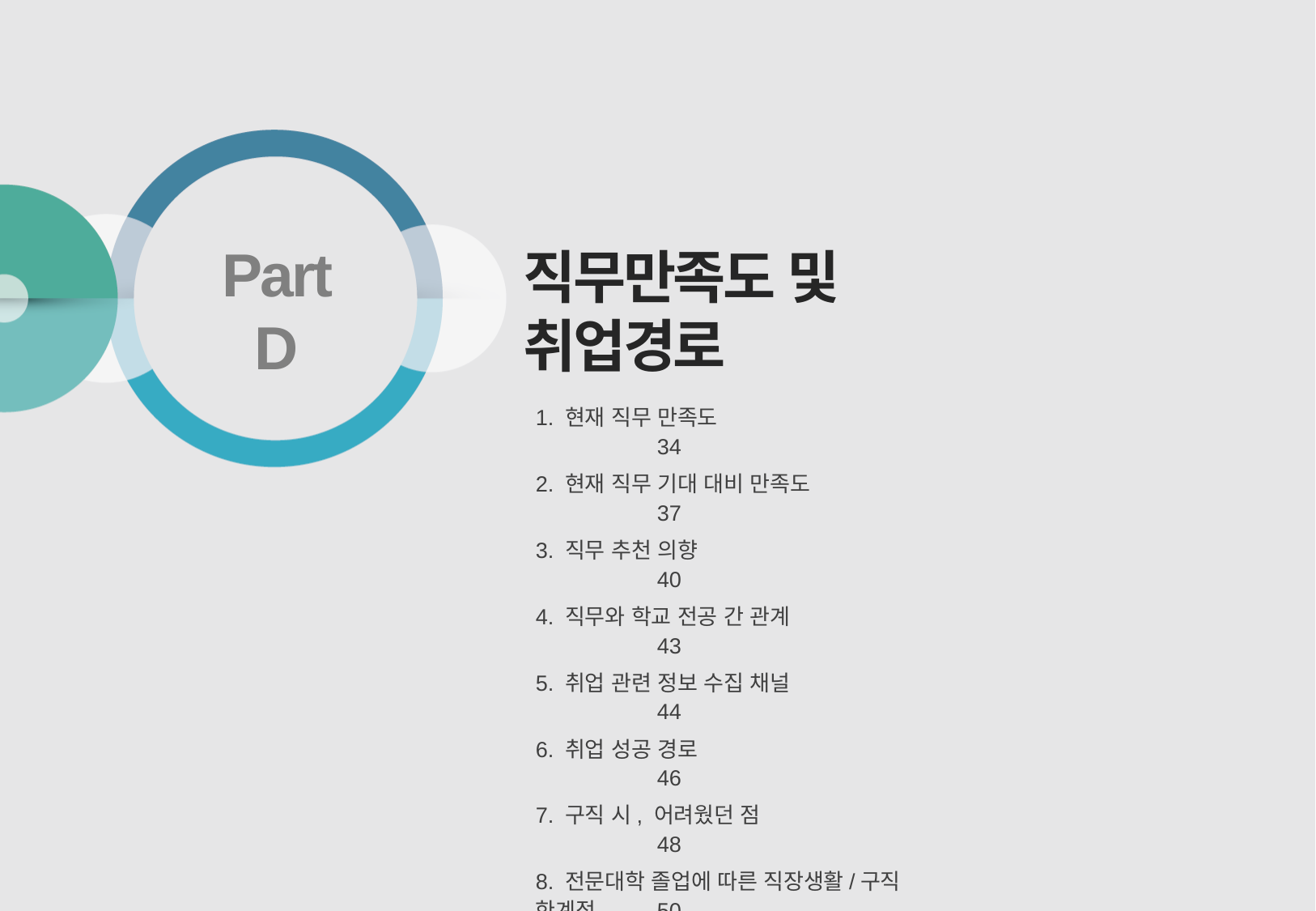

# 직무만족도 및 취업경로
Part D
1. 현재 직무 만족도			34
2. 현재 직무 기대 대비 만족도		37
3. 직무 추천 의향			40
4. 직무와 학교 전공 간 관계		43
5. 취업 관련 정보 수집 채널		44
6. 취업 성공 경로			46
7. 구직 시, 어려웠던 점			48
8. 전문대학 졸업에 따른 직장생활/구직 한계점	50
9. 전공 지식의 업무수행 도움		52
10. 직장 선택 시 고려요인		53